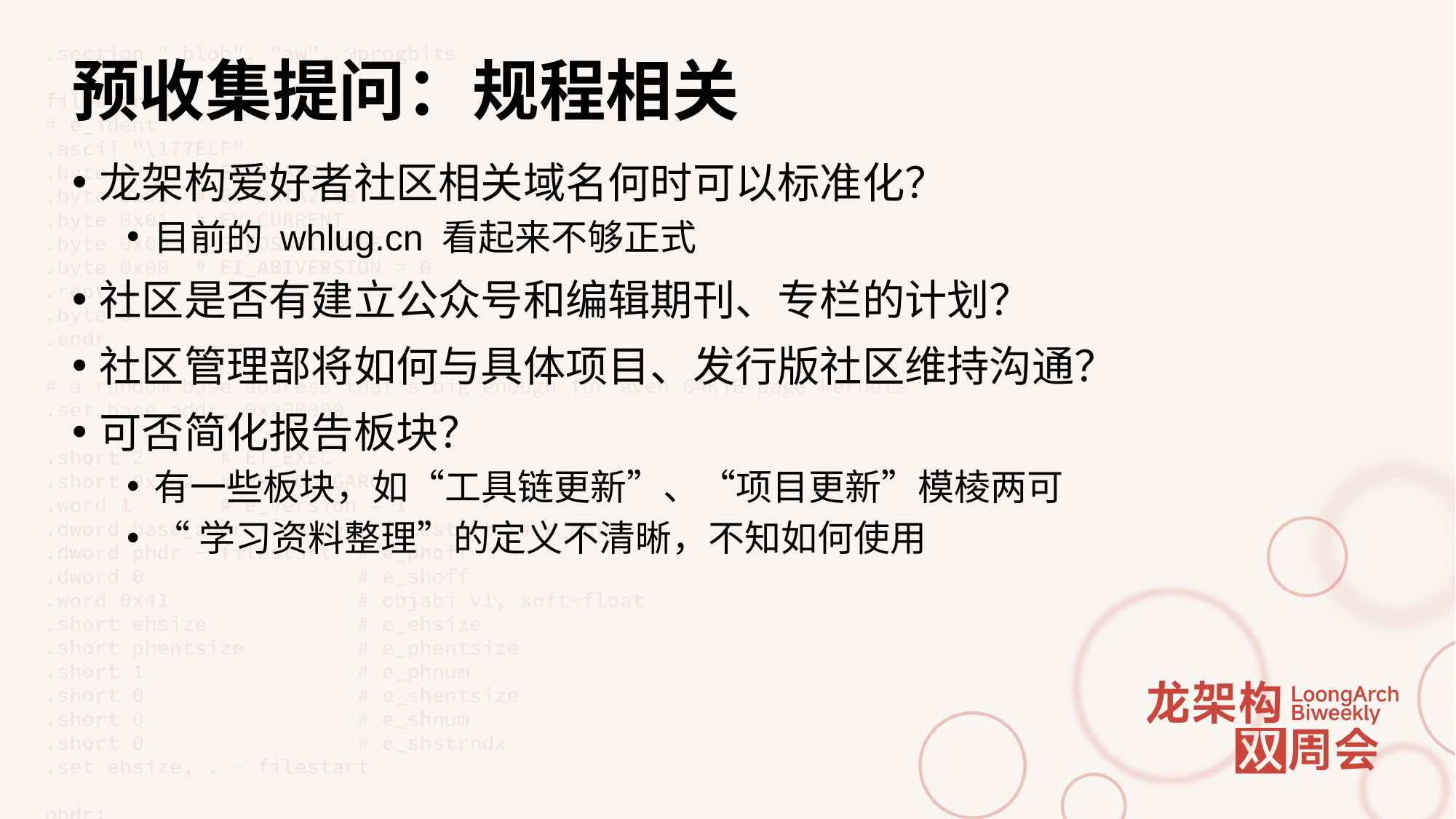

# 预收集提问：规程相关
龙架构爱好者社区相关域名何时可以标准化？
目前的 whlug.cn 看起来不够正式
社区是否有建立公众号和编辑期刊、专栏的计划？
社区管理部将如何与具体项目、发行版社区维持沟通？
可否简化报告板块？
有一些板块，如“工具链更新”、“项目更新”模棱两可
“学习资料整理”的定义不清晰，不知如何使用